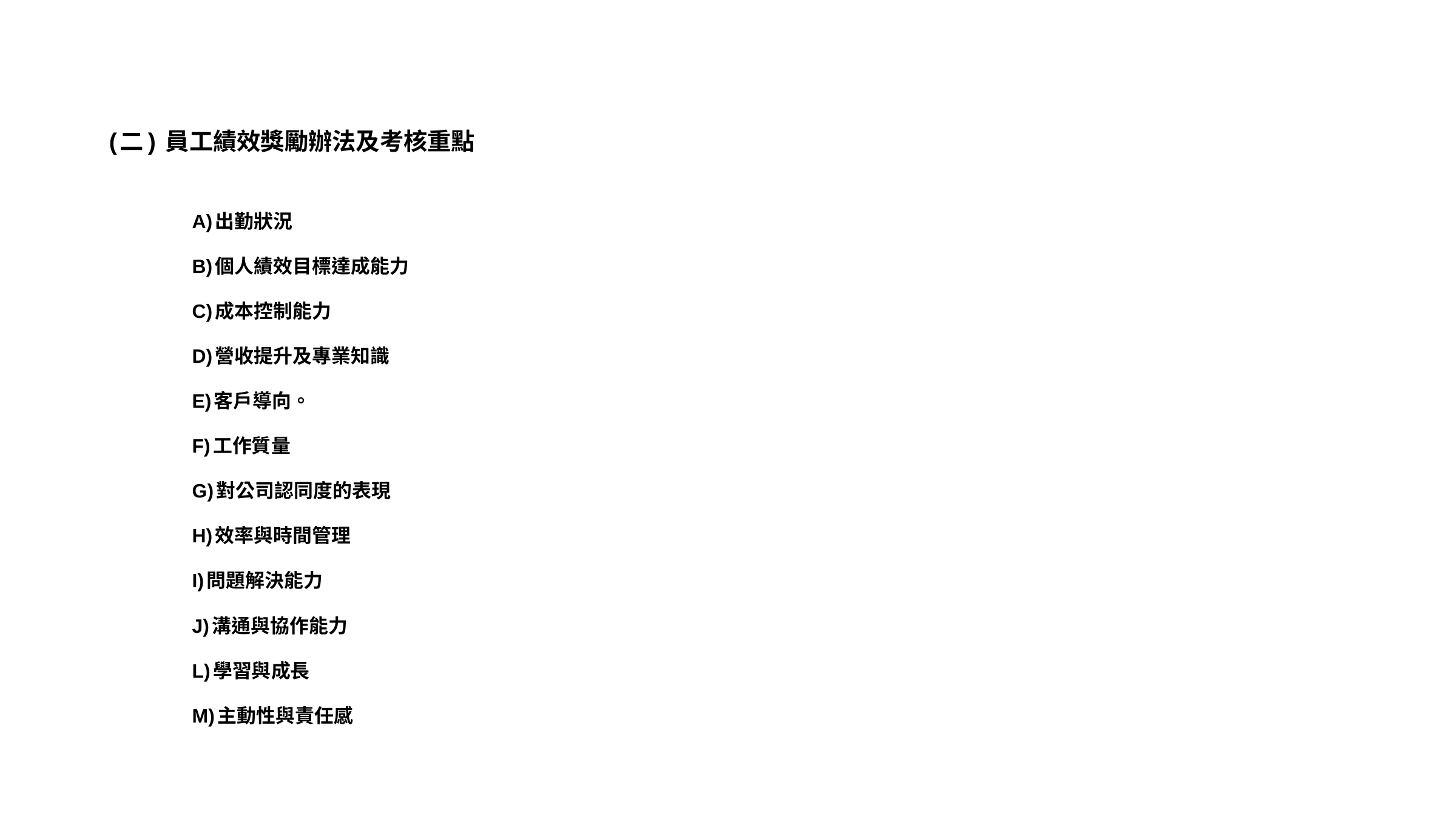

(二) 員工績效獎勵辦法及考核重點
A)出勤狀況
B)個人績效目標達成能力
C)成本控制能力
D)營收提升及專業知識
E)客戶導向。
F)工作質量
G)對公司認同度的表現
H)效率與時間管理
I)問題解決能力
J)溝通與協作能力
L)學習與成長
M)主動性與責任感